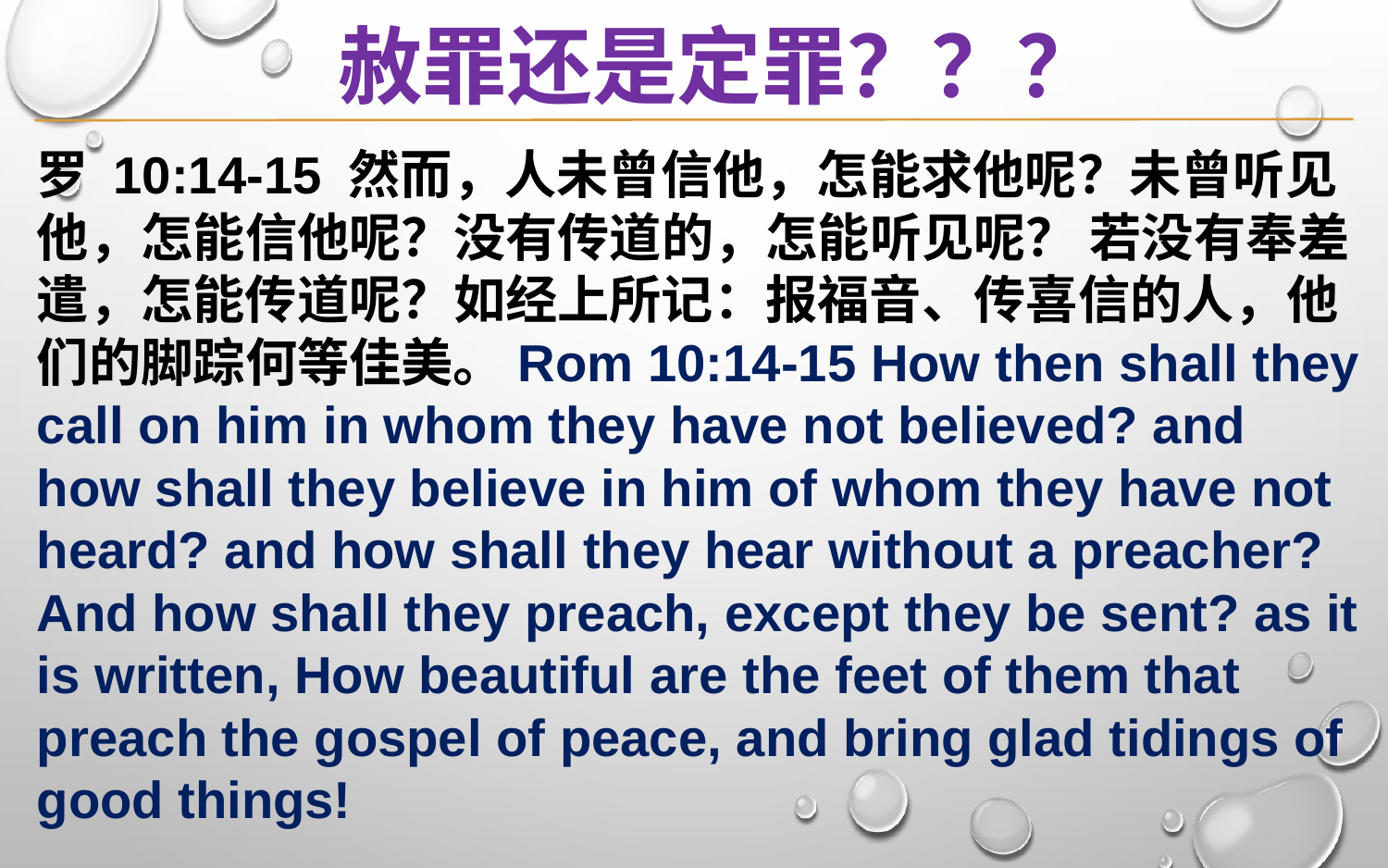

赦罪还是定罪？？？
罗 10:14-15 然而，人未曾信他，怎能求他呢？未曾听见他，怎能信他呢？没有传道的，怎能听见呢？ 若没有奉差遣，怎能传道呢？如经上所记：报福音、传喜信的人，他们的脚踪何等佳美。Rom 10:14-15 How then shall they call on him in whom they have not believed? and how shall they believe in him of whom they have not heard? and how shall they hear without a preacher? And how shall they preach, except they be sent? as it is written, How beautiful are the feet of them that preach the gospel of peace, and bring glad tidings of good things!